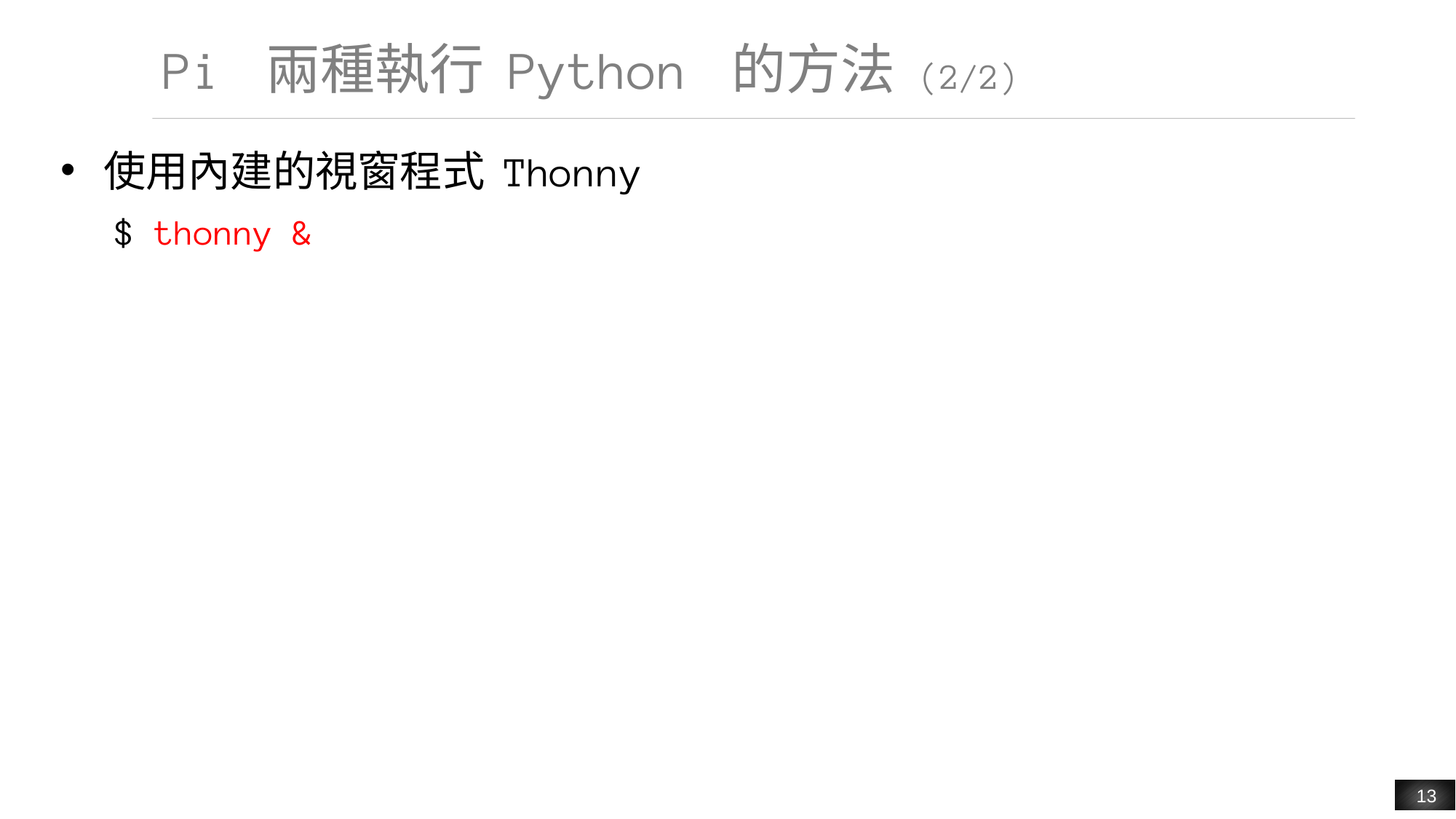

# Pi 兩種執行 Python 的方法 (2/2)
使用內建的視窗程式 Thonny
$ thonny &